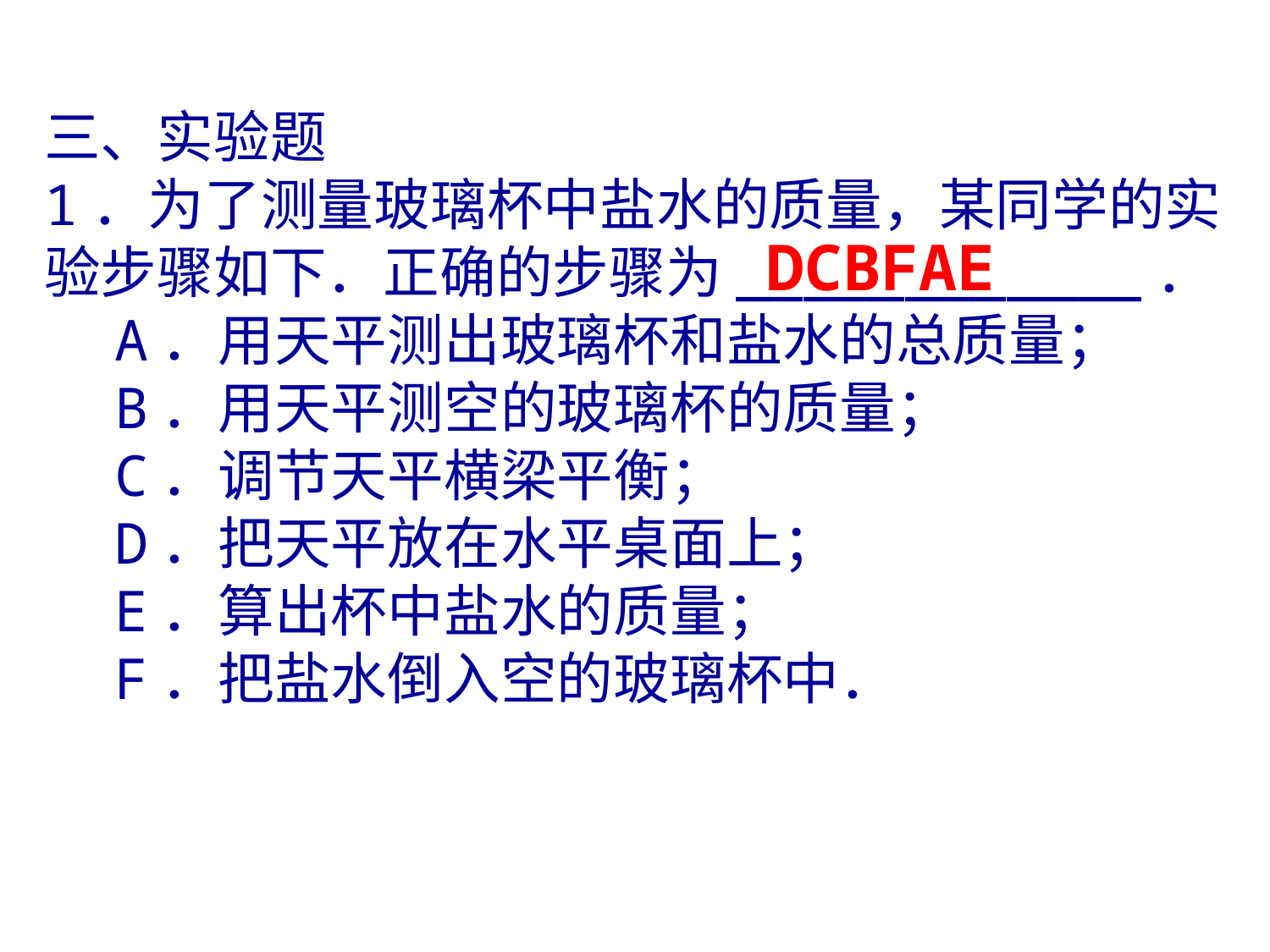

三、实验题
1．为了测量玻璃杯中盐水的质量，某同学的实验步骤如下．正确的步骤为____________．
　A．用天平测出玻璃杯和盐水的总质量；
　B．用天平测空的玻璃杯的质量；
　C．调节天平横梁平衡；
　D．把天平放在水平桌面上；
　E．算出杯中盐水的质量；
　F．把盐水倒入空的玻璃杯中．
DCBFAE